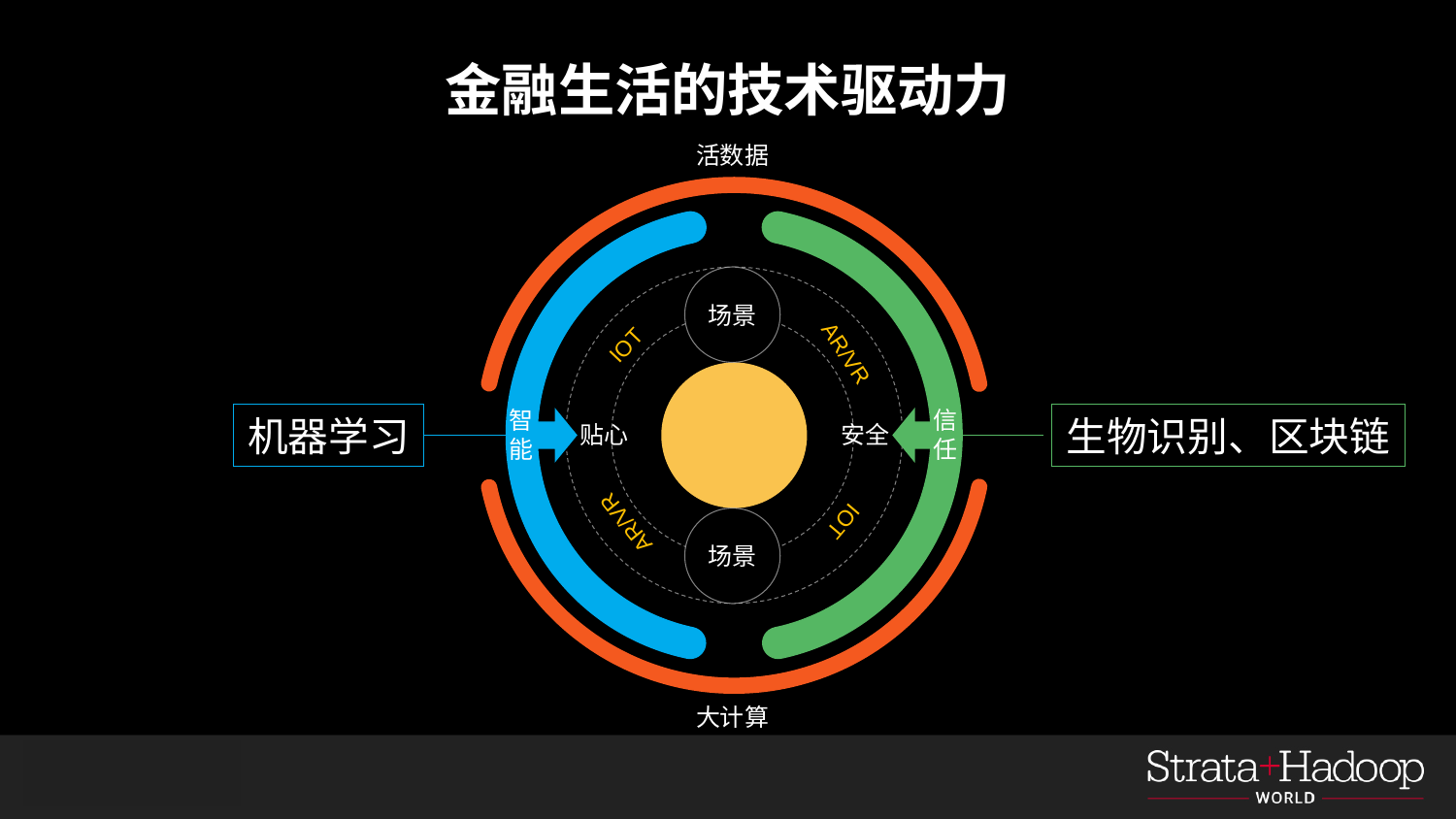

金融生活的技术驱动力
活数据

场景

IOT
AR/VR

智
能
信
任
机器学习
生物识别、区块链

贴心
安全
AR/VR
IOT

场景
大计算